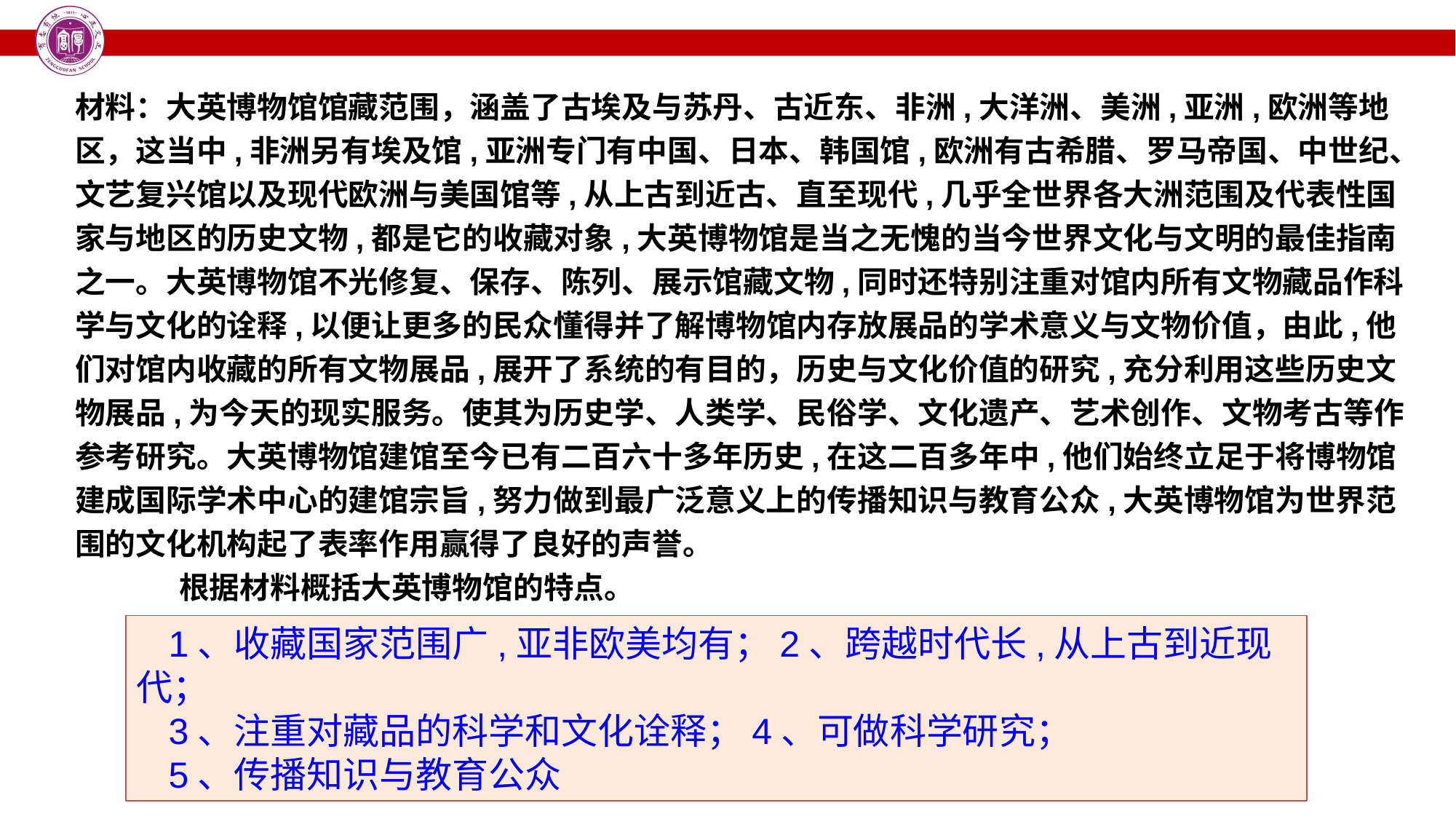

材料：大英博物馆馆藏范围，涵盖了古埃及与苏丹、古近东、非洲,大洋洲、美洲,亚洲,欧洲等地区，这当中,非洲另有埃及馆,亚洲专门有中国、日本、韩国馆,欧洲有古希腊、罗马帝国、中世纪、文艺复兴馆以及现代欧洲与美国馆等,从上古到近古、直至现代,几乎全世界各大洲范围及代表性国家与地区的历史文物,都是它的收藏对象,大英博物馆是当之无愧的当今世界文化与文明的最佳指南之一。大英博物馆不光修复、保存、陈列、展示馆藏文物,同时还特别注重对馆内所有文物藏品作科学与文化的诠释,以便让更多的民众懂得并了解博物馆内存放展品的学术意义与文物价值，由此,他们对馆内收藏的所有文物展品,展开了系统的有目的，历史与文化价值的研究,充分利用这些历史文物展品,为今天的现实服务。使其为历史学、人类学、民俗学、文化遗产、艺术创作、文物考古等作参考研究。大英博物馆建馆至今已有二百六十多年历史,在这二百多年中,他们始终立足于将博物馆建成国际学术中心的建馆宗旨,努力做到最广泛意义上的传播知识与教育公众,大英博物馆为世界范围的文化机构起了表率作用赢得了良好的声誉。
              根据材料概括大英博物馆的特点。
1、收藏国家范围广,亚非欧美均有；2、跨越时代长,从上古到近现代；
3、注重对藏品的科学和文化诠释；4、可做科学研究；
5、传播知识与教育公众